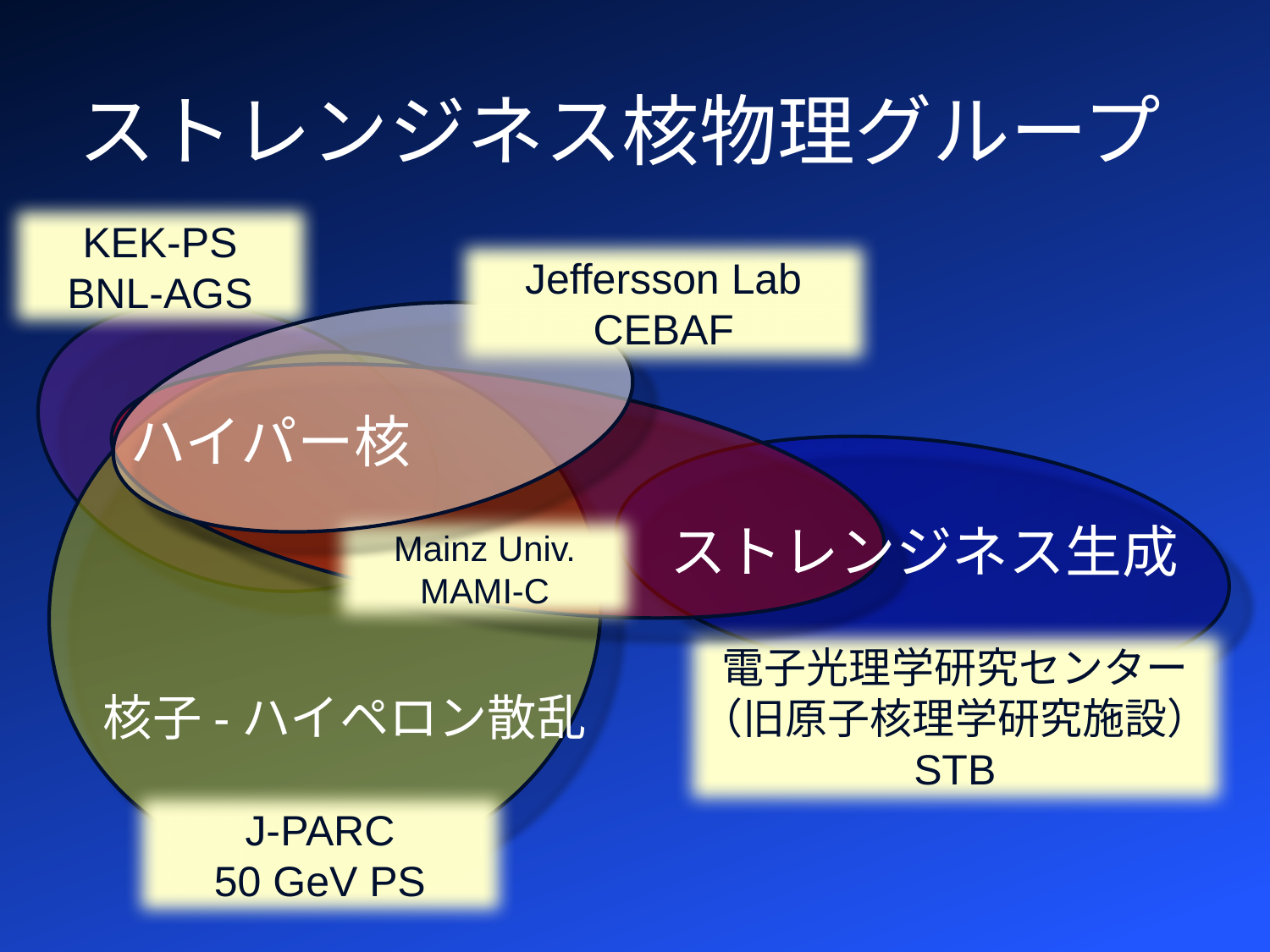

ストレンジネス核物理グループ
KEK-PS
BNL-AGS

Jeffersson Lab
CEBAF

J-PARC
50 GeV PS

Mainz Univ.
MAMI-C
ハイパー核

電子光理学研究センター
（旧原子核理学研究施設）
STB
ストレンジネス生成
核子-ハイペロン散乱